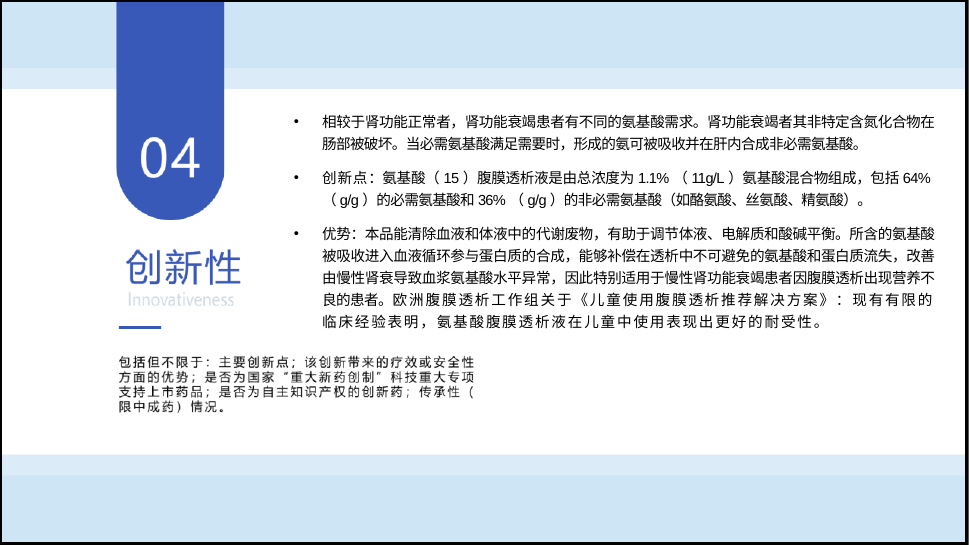

相较于肾功能正常者，肾功能衰竭患者有不同的氨基酸需求。肾功能衰竭者其非特定含氮化合物在肠部被破坏。当必需氨基酸满足需要时，形成的氨可被吸收并在肝内合成非必需氨基酸。
创新点：氨基酸（15）腹膜透析液是由总浓度为1.1%（11g/L）氨基酸混合物组成，包括64%（g/g）的必需氨基酸和36%（g/g）的非必需氨基酸（如酪氨酸、丝氨酸、精氨酸）。
优势：本品能清除血液和体液中的代谢废物，有助于调节体液、电解质和酸碱平衡。所含的氨基酸被吸收进入血液循环参与蛋白质的合成，能够补偿在透析中不可避免的氨基酸和蛋白质流失，改善由慢性肾衰导致血浆氨基酸水平异常，因此特别适用于慢性肾功能衰竭患者因腹膜透析出现营养不良的患者。欧洲腹膜透析工作组关于《儿童使用腹膜透析推荐解决方案》：现有有限的临床经验表明，氨基酸腹膜透析液在儿童中使用表现出更好的耐受性。